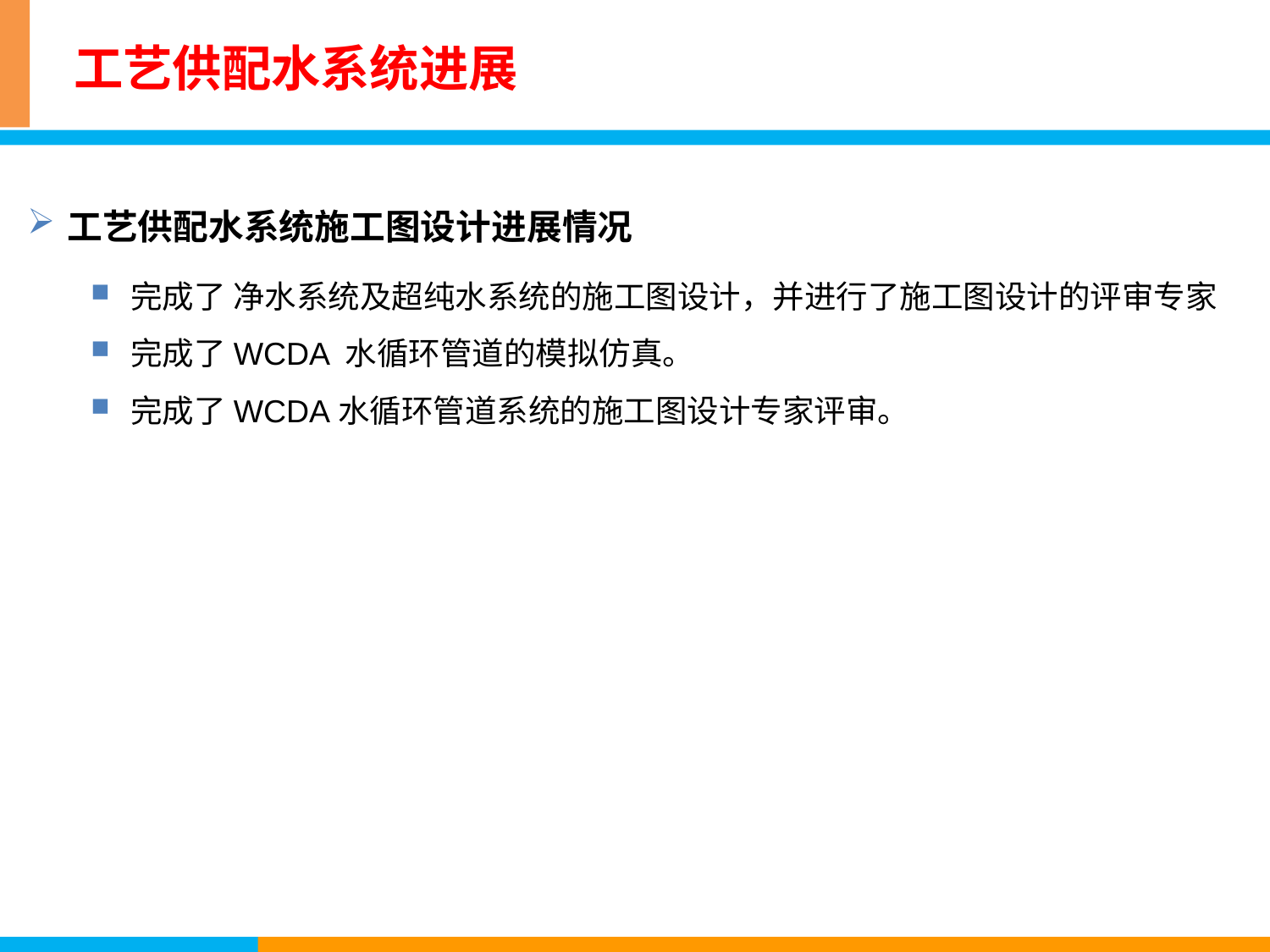

工艺供配水系统进展
工艺供配水系统施工图设计进展情况
完成了 净水系统及超纯水系统的施工图设计，并进行了施工图设计的评审专家
完成了WCDA 水循环管道的模拟仿真。
完成了WCDA水循环管道系统的施工图设计专家评审。